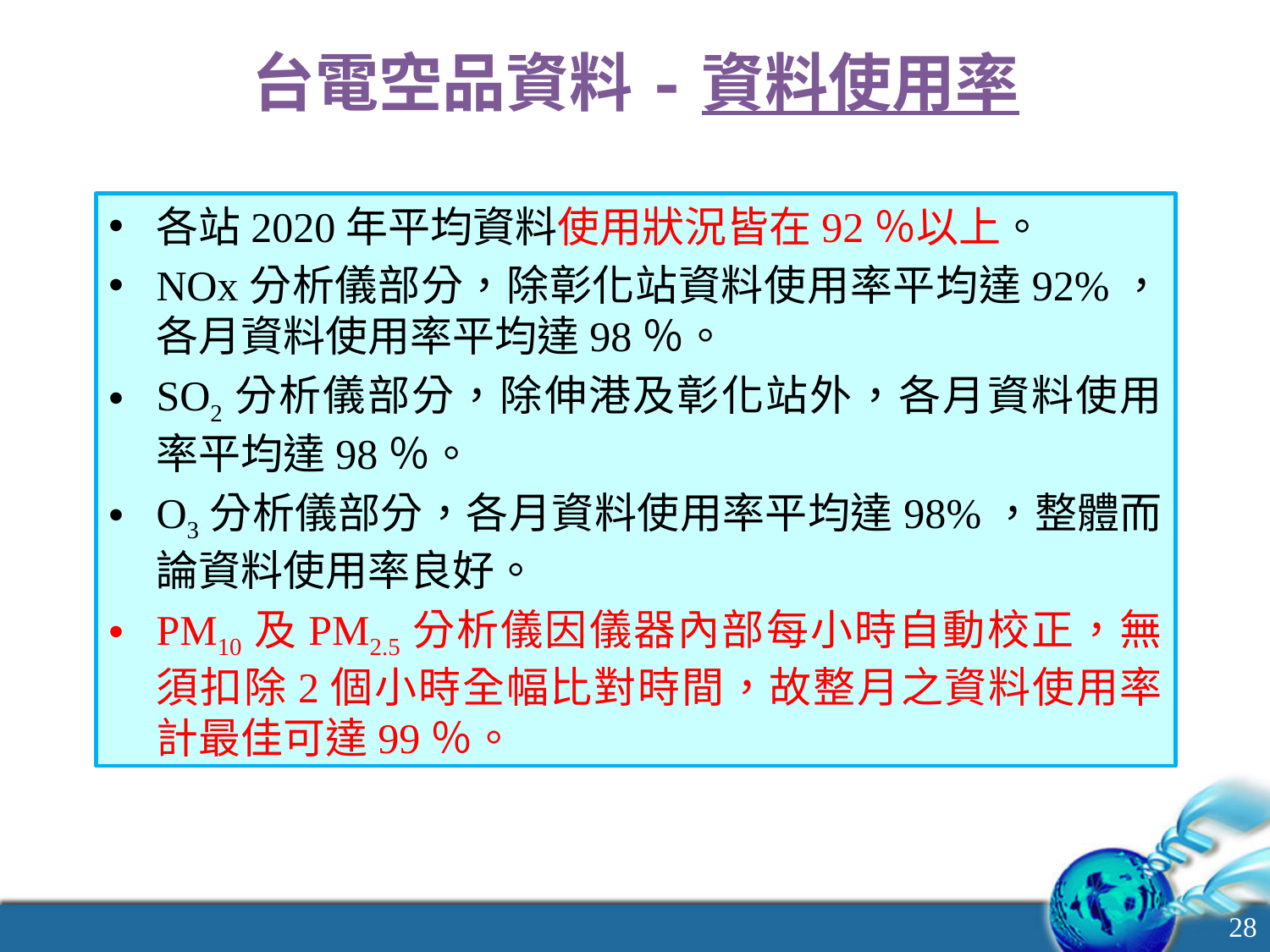

# 台電空品資料-資料使用率
各站2020年平均資料使用狀況皆在92％以上。
NOx分析儀部分，除彰化站資料使用率平均達92%，各月資料使用率平均達98％。
SO2分析儀部分，除伸港及彰化站外，各月資料使用率平均達98％。
O3分析儀部分，各月資料使用率平均達98%，整體而論資料使用率良好。
PM10及PM2.5分析儀因儀器內部每小時自動校正，無須扣除2個小時全幅比對時間，故整月之資料使用率計最佳可達99％。

28